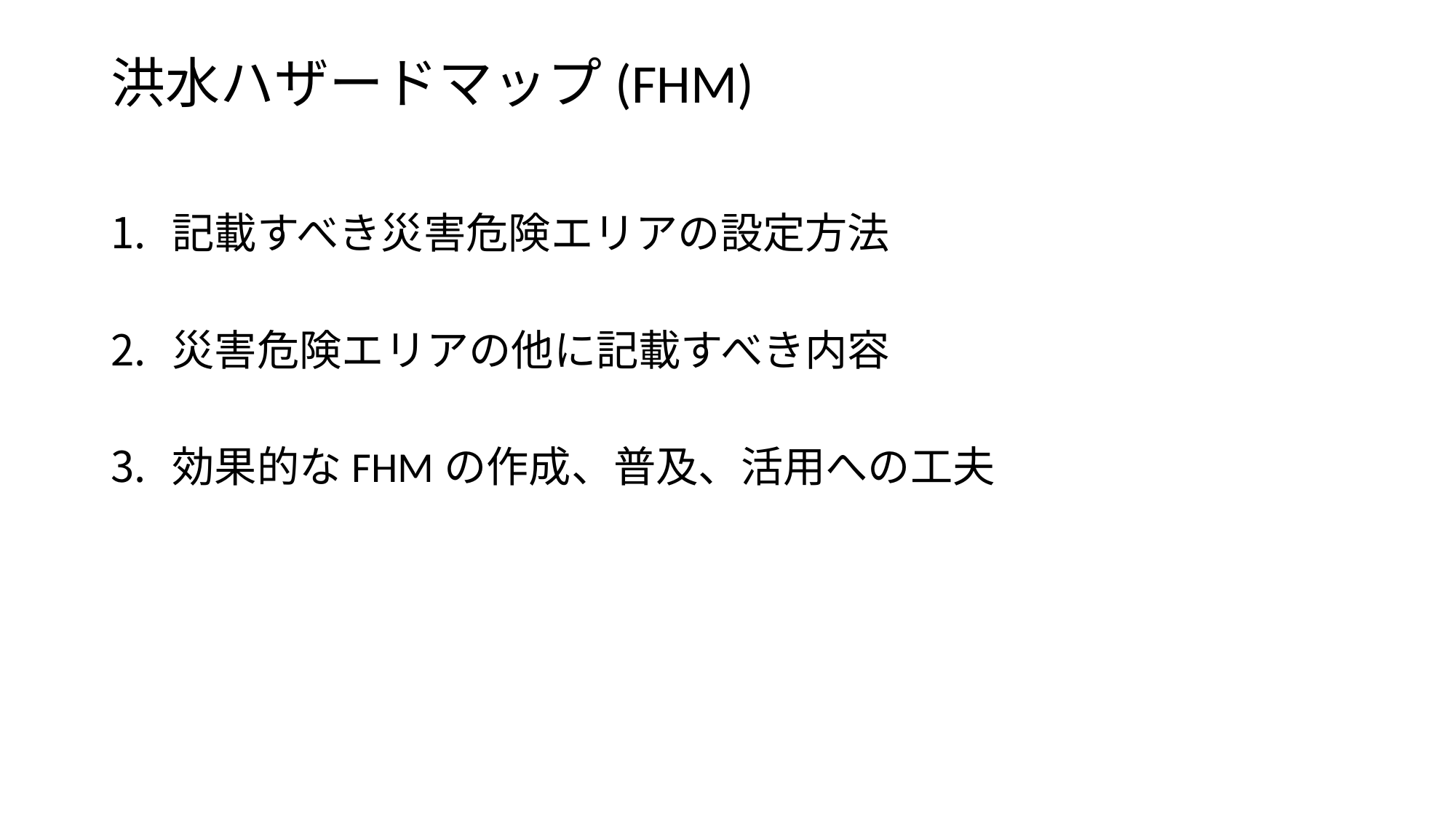

# 洪水ハザードマップ(FHM)
記載すべき災害危険エリアの設定方法
災害危険エリアの他に記載すべき内容
効果的なFHMの作成、普及、活用への工夫